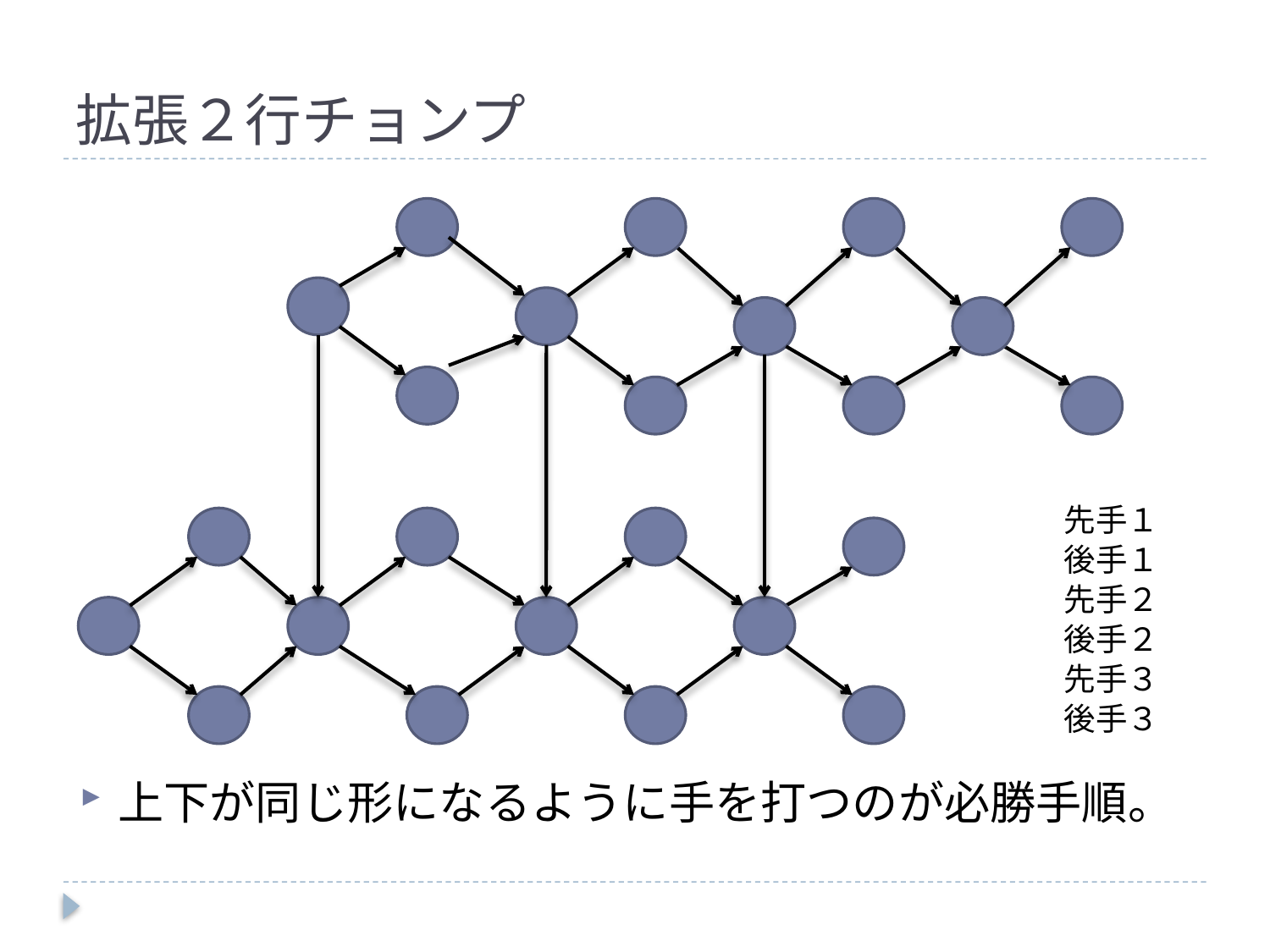

# 拡張２行チョンプ

先手１

後手１
先手２

後手２
先手３

後手３
上下が同じ形になるように手を打つのが必勝手順。